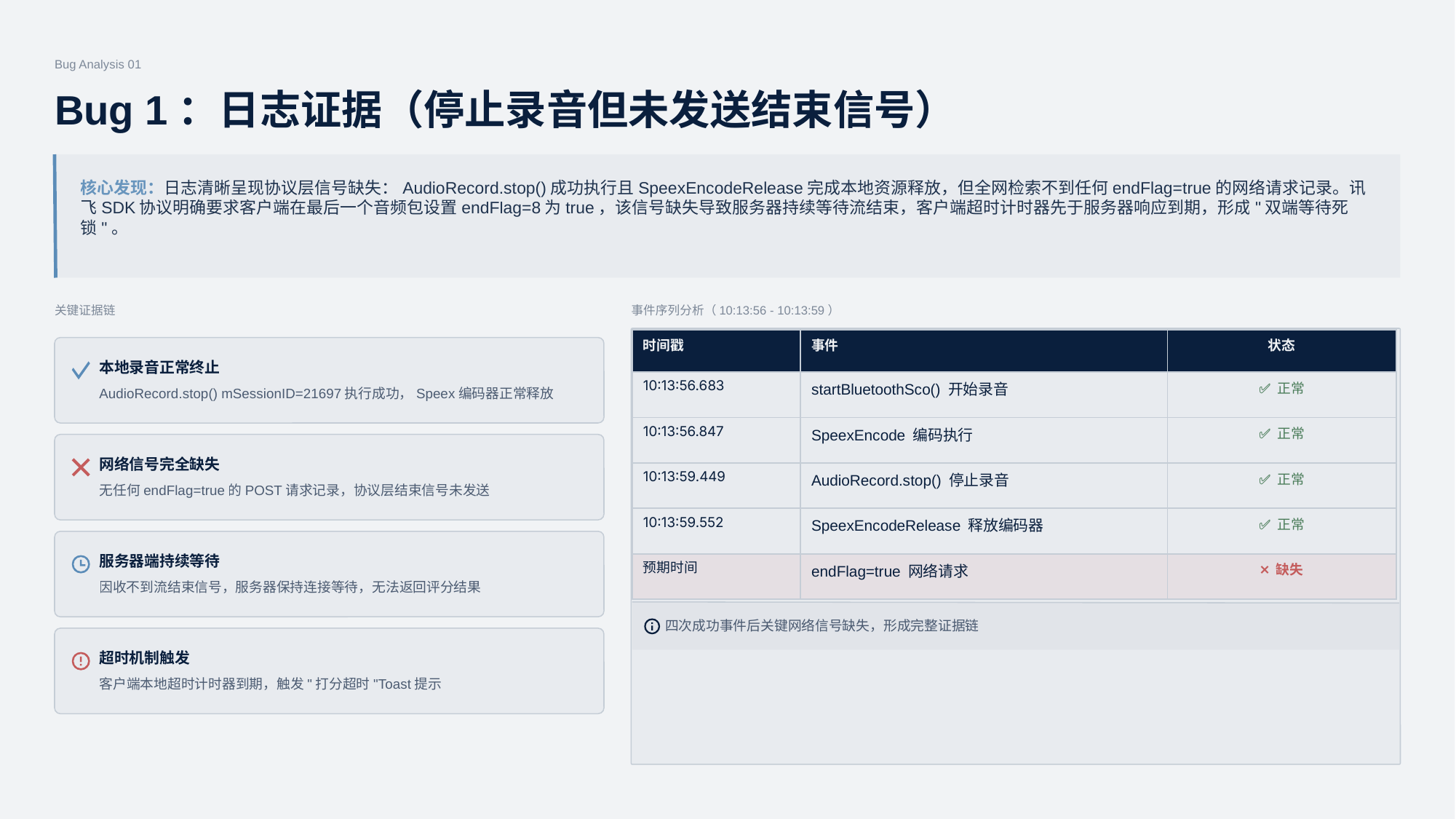

Bug Analysis 01
Bug 1：日志证据（停止录音但未发送结束信号）

核心发现：日志清晰呈现协议层信号缺失：AudioRecord.stop()成功执行且SpeexEncodeRelease完成本地资源释放，但全网检索不到任何endFlag=true的网络请求记录。讯
飞SDK协议明确要求客户端在最后一个音频包设置endFlag=8为true，该信号缺失导致服务器持续等待流结束，客户端超时计时器先于服务器响应到期，形成"双端等待死
锁"。
关键证据链
事件序列分析（10:13:56 - 10:13:59）

| 时间戳 | 事件 | 状态 |
| --- | --- | --- |
| 10:13:56.683 | startBluetoothSco() 开始录音 | ✅ 正常 |
| 10:13:56.847 | SpeexEncode 编码执行 | ✅ 正常 |
| 10:13:59.449 | AudioRecord.stop() 停止录音 | ✅ 正常 |
| 10:13:59.552 | SpeexEncodeRelease 释放编码器 | ✅ 正常 |
| 预期时间 | endFlag=true 网络请求 | ❌ 缺失 |

本地录音正常终止

AudioRecord.stop() mSessionID=21697执行成功，Speex编码器正常释放

网络信号完全缺失

无任何endFlag=true的POST请求记录，协议层结束信号未发送

服务器端持续等待

因收不到流结束信号，服务器保持连接等待，无法返回评分结果

四次成功事件后关键网络信号缺失，形成完整证据链

超时机制触发

客户端本地超时计时器到期，触发"打分超时"Toast提示